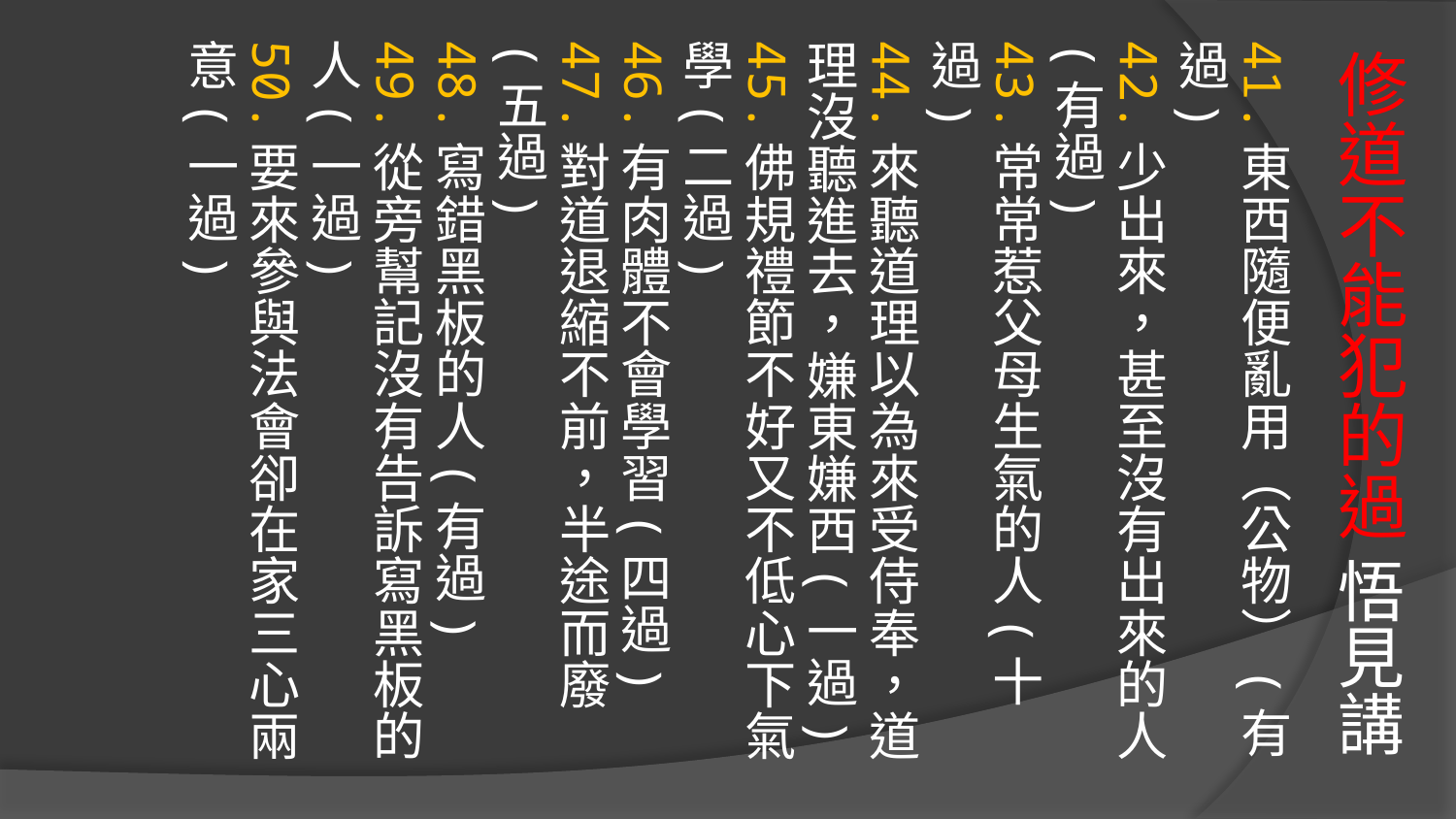

# 修道不能犯的過 悟見講
41.東西隨便亂用（公物）(有過)
42.少出來，甚至沒有出來的人(有過)
43.常常惹父母生氣的人(十過)
44.來聽道理以為來受侍奉，道理沒聽進去，嫌東嫌西(一過)
45.佛規禮節不好又不低心下氣學(二過)
46.有肉體不會學習(四過)
47.對道退縮不前，半途而廢(五過)
48.寫錯黑板的人(有過)
49.從旁幫記沒有告訴寫黑板的人(一過)
50.要來參與法會卻在家三心兩意(一過)